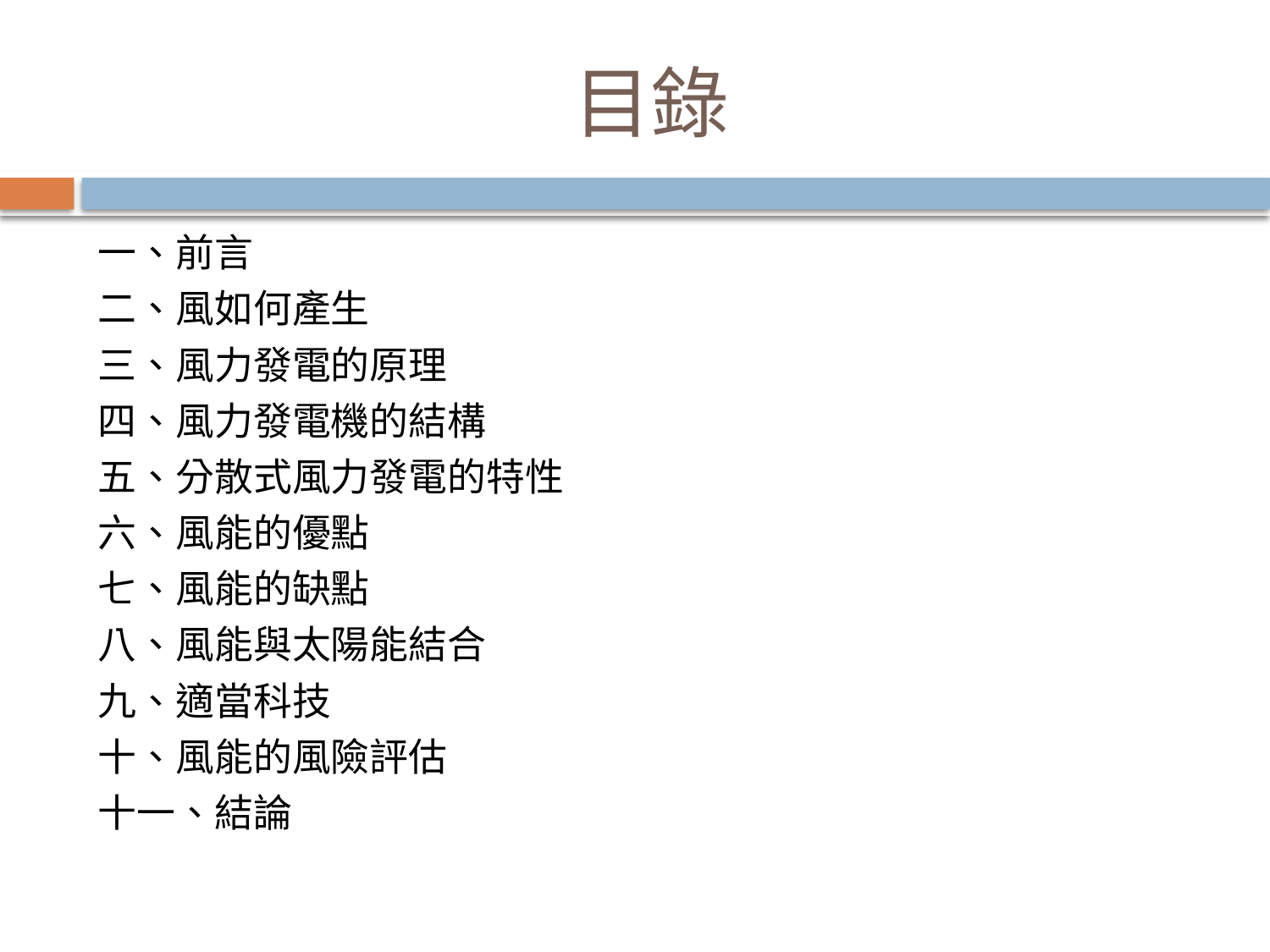

# 目錄
一、前言
二、風如何產生
三、風力發電的原理
四、風力發電機的結構
五、分散式風力發電的特性
六、風能的優點
七、風能的缺點
八、風能與太陽能結合
九、適當科技
十、風能的風險評估
十一、結論